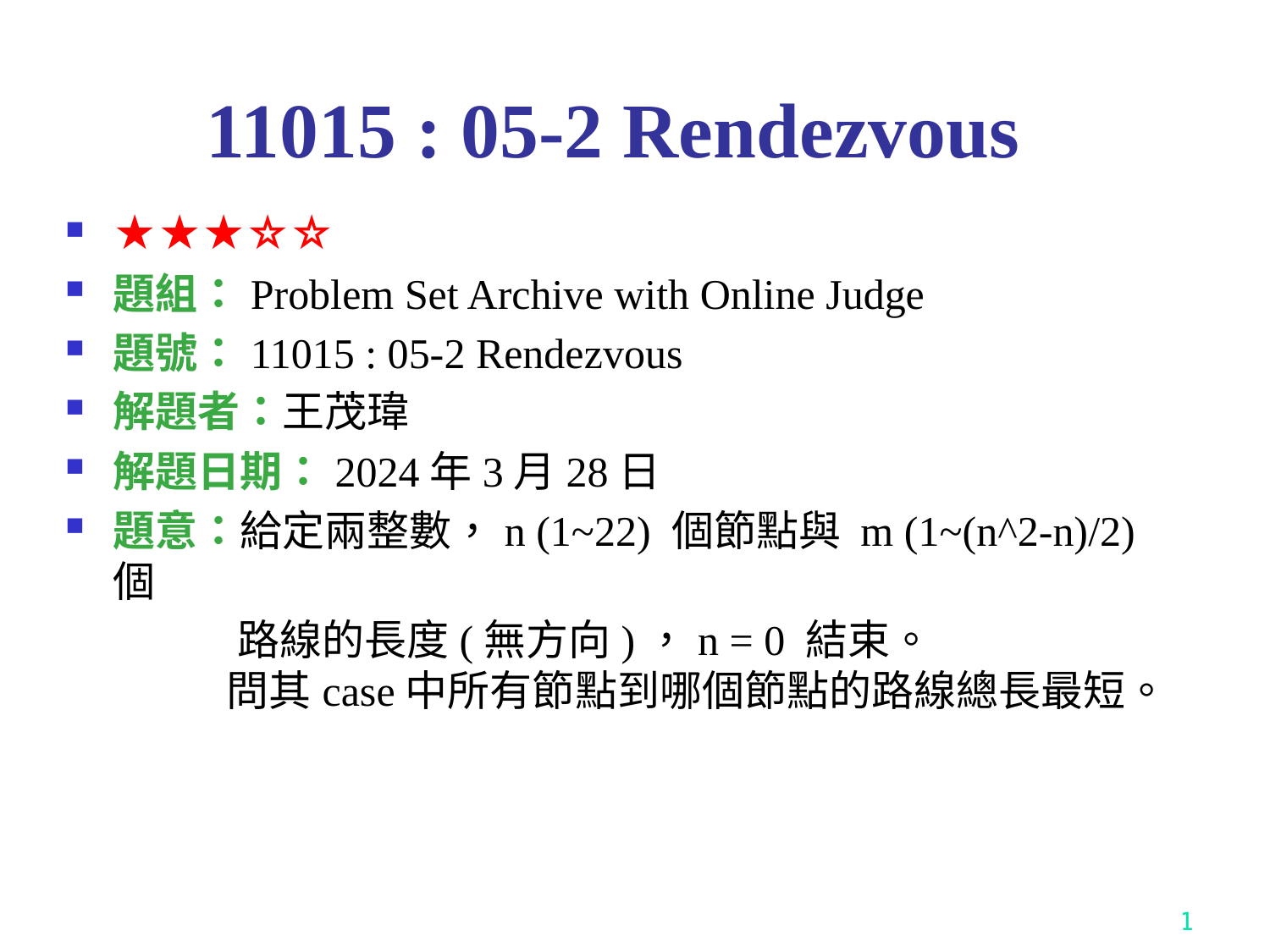

# 11015 : 05-2 Rendezvous
★★★☆☆
題組：Problem Set Archive with Online Judge
題號：11015 : 05-2 Rendezvous
解題者：王茂瑋
解題日期：2024年3月28日
題意：給定兩整數，n (1~22) 個節點與 m (1~(n^2-n)/2) 個
                 路線的長度(無方向)，n = 0 結束。
                 問其case中所有節點到哪個節點的路線總長最短。
1